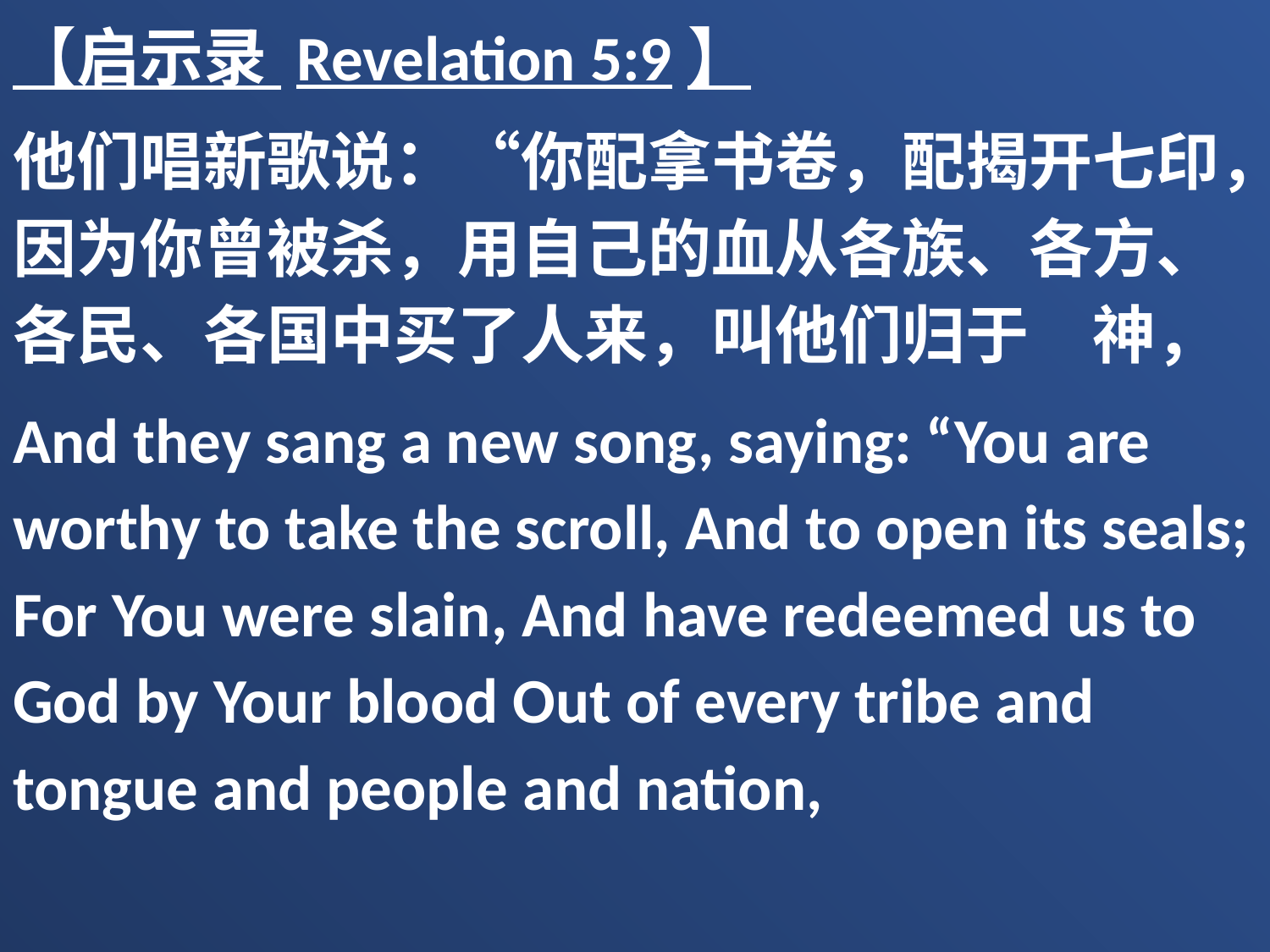

【启示录 Revelation 5:9】
他们唱新歌说：“你配拿书卷，配揭开七印，因为你曾被杀，用自己的血从各族、各方、各民、各国中买了人来，叫他们归于　神，
And they sang a new song, saying: “You are worthy to take the scroll, And to open its seals; For You were slain, And have redeemed us to God by Your blood Out of every tribe and tongue and people and nation,